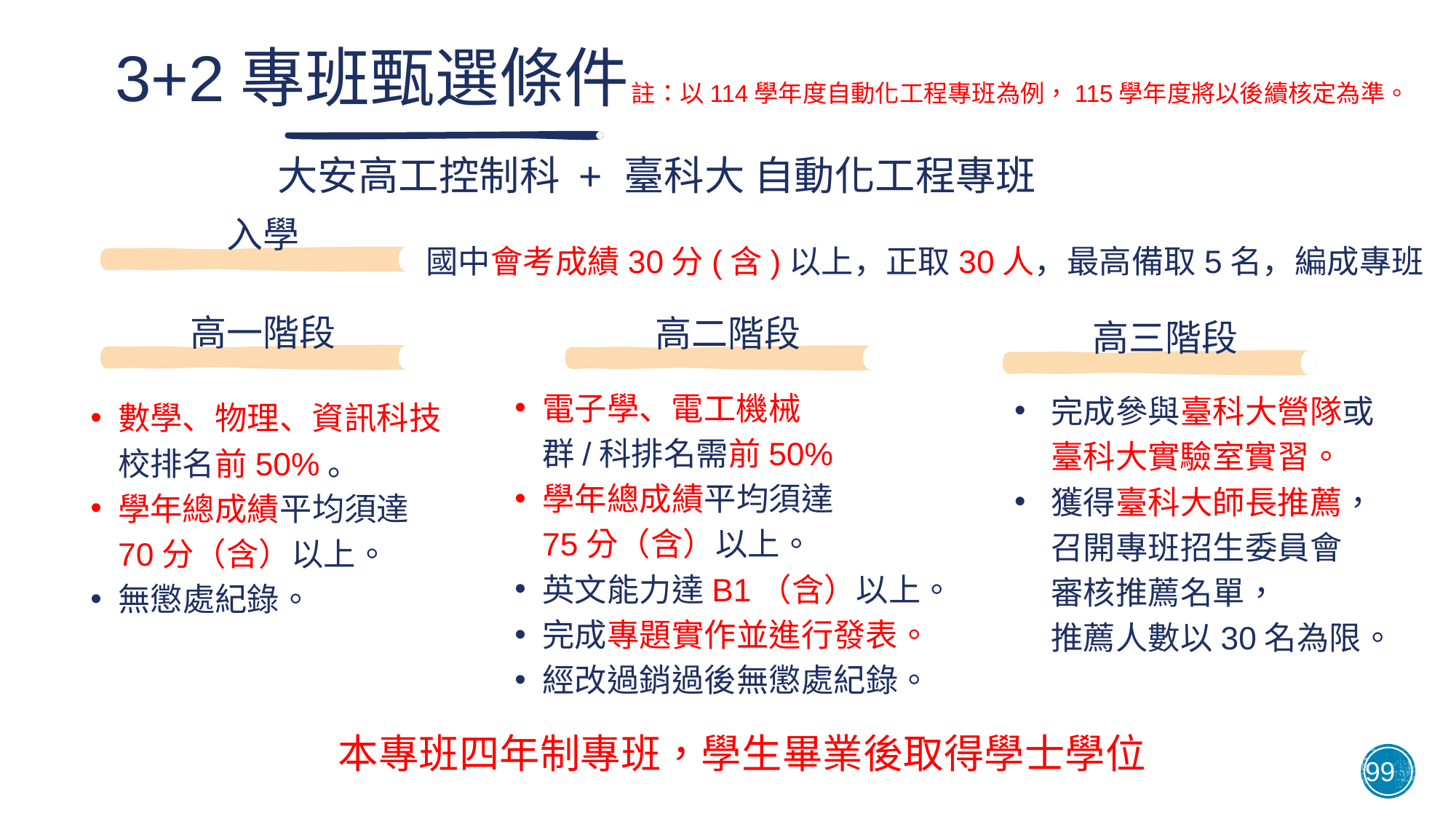

3+2專班甄選條件
註：以114學年度自動化工程專班為例，115學年度將以後續核定為準。

大安高工控制科 + 臺科大 自動化工程專班
入學

國中會考成績30分(含)以上，正取30人，最高備取5名，編成專班
高一階段

高二階段

高三階段

完成參與臺科大營隊或臺科大實驗室實習。
獲得臺科大師長推薦，召開專班招生委員會
審核推薦名單，
推薦人數以30名為限。
電子學、電工機械
群/科排名需前50%
學年總成績平均須達
75分（含）以上。
英文能力達B1（含）以上。
完成專題實作並進行發表。
經改過銷過後無懲處紀錄。
數學、物理、資訊科技校排名前50%。
學年總成績平均須達70分（含）以上。
無懲處紀錄。
本專班四年制專班，學生畢業後取得學士學位
99